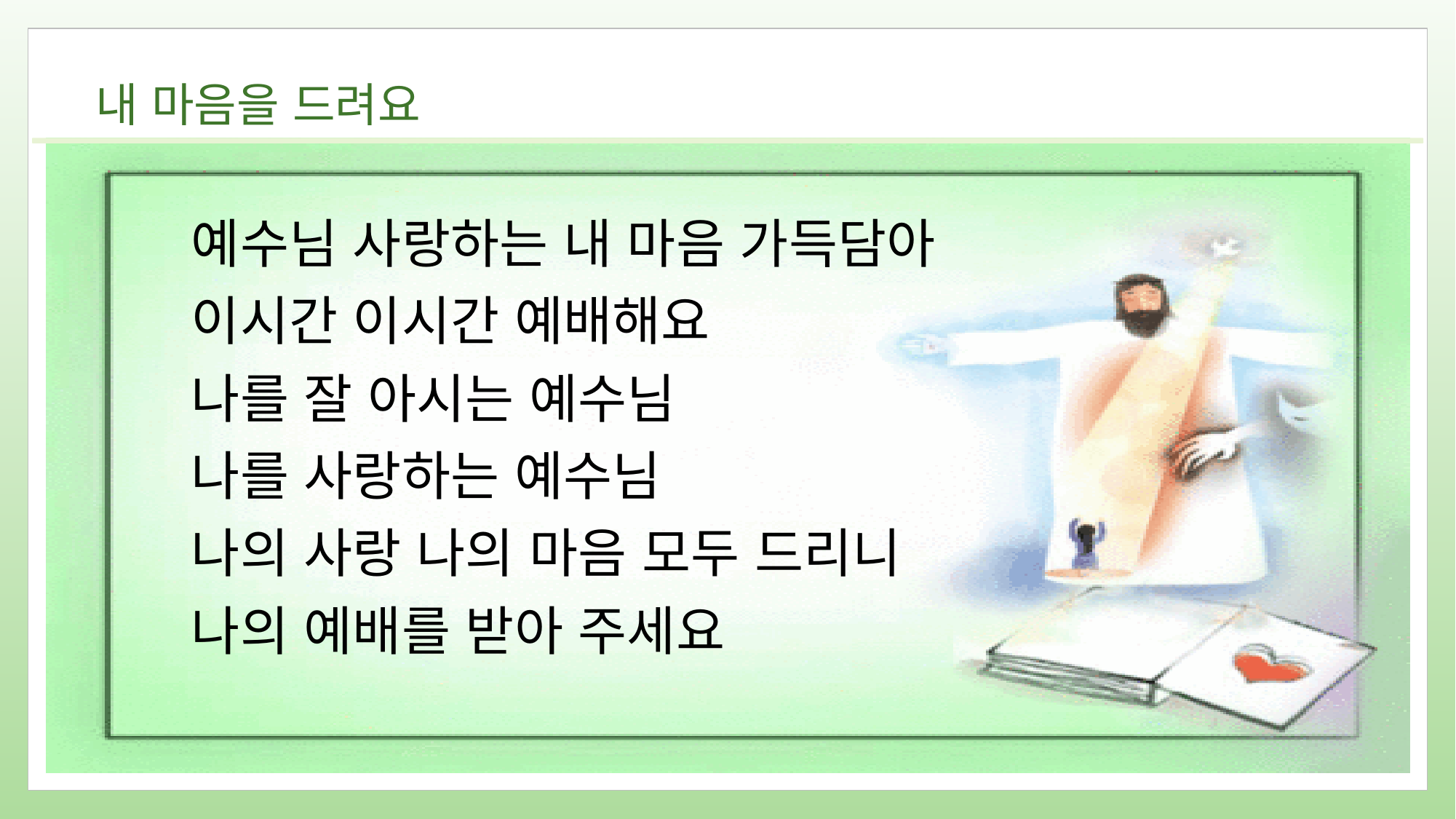

# 내 마음을 드려요

예수님 사랑하는 내 마음 가득담아
이시간 이시간 예배해요
나를 잘 아시는 예수님
나를 사랑하는 예수님
나의 사랑 나의 마음 모두 드리니
나의 예배를 받아 주세요